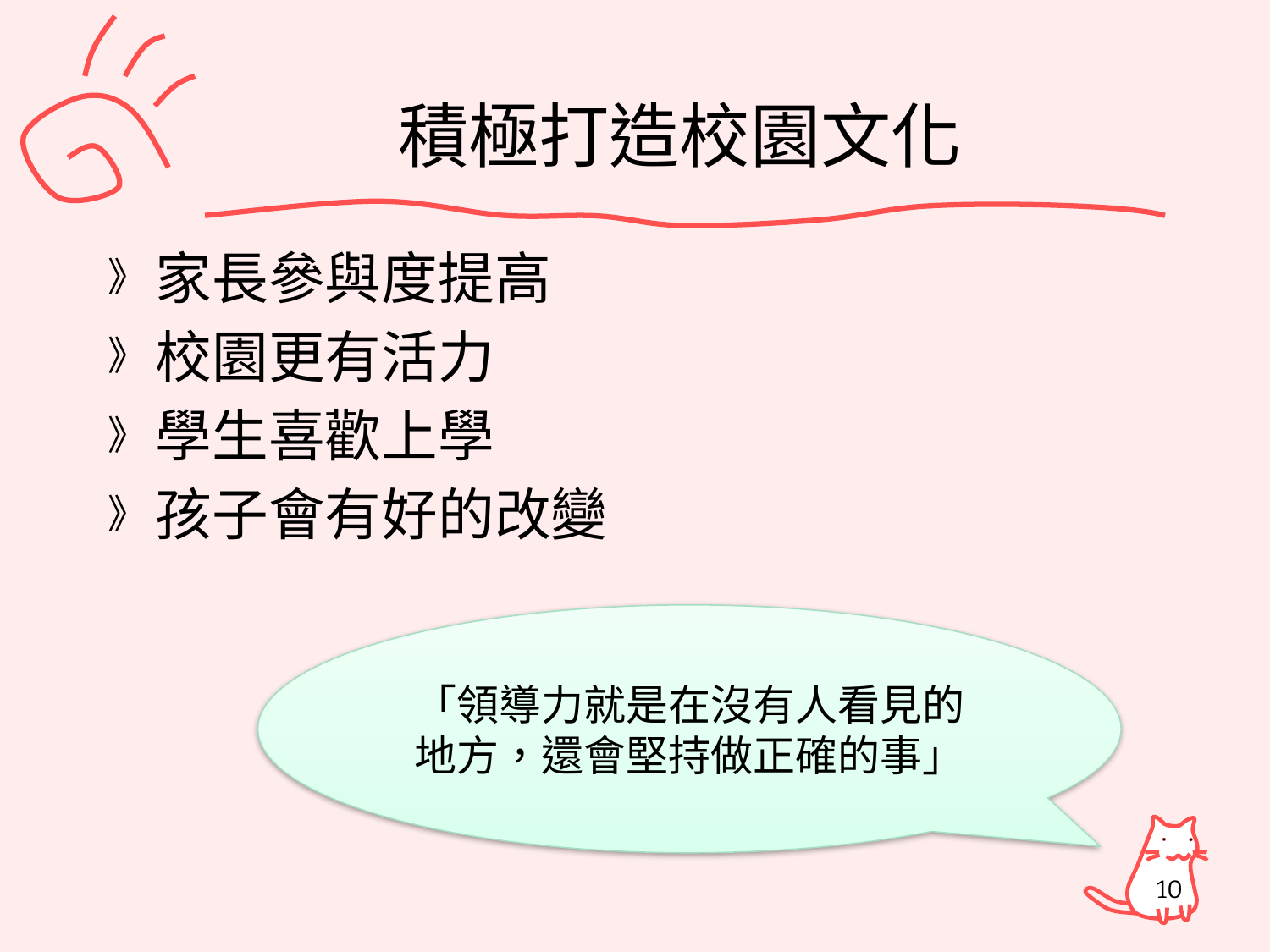

# 積極打造校園文化
家長參與度提高
校園更有活力
學生喜歡上學
孩子會有好的改變
「領導力就是在沒有人看見的地方，還會堅持做正確的事」
10